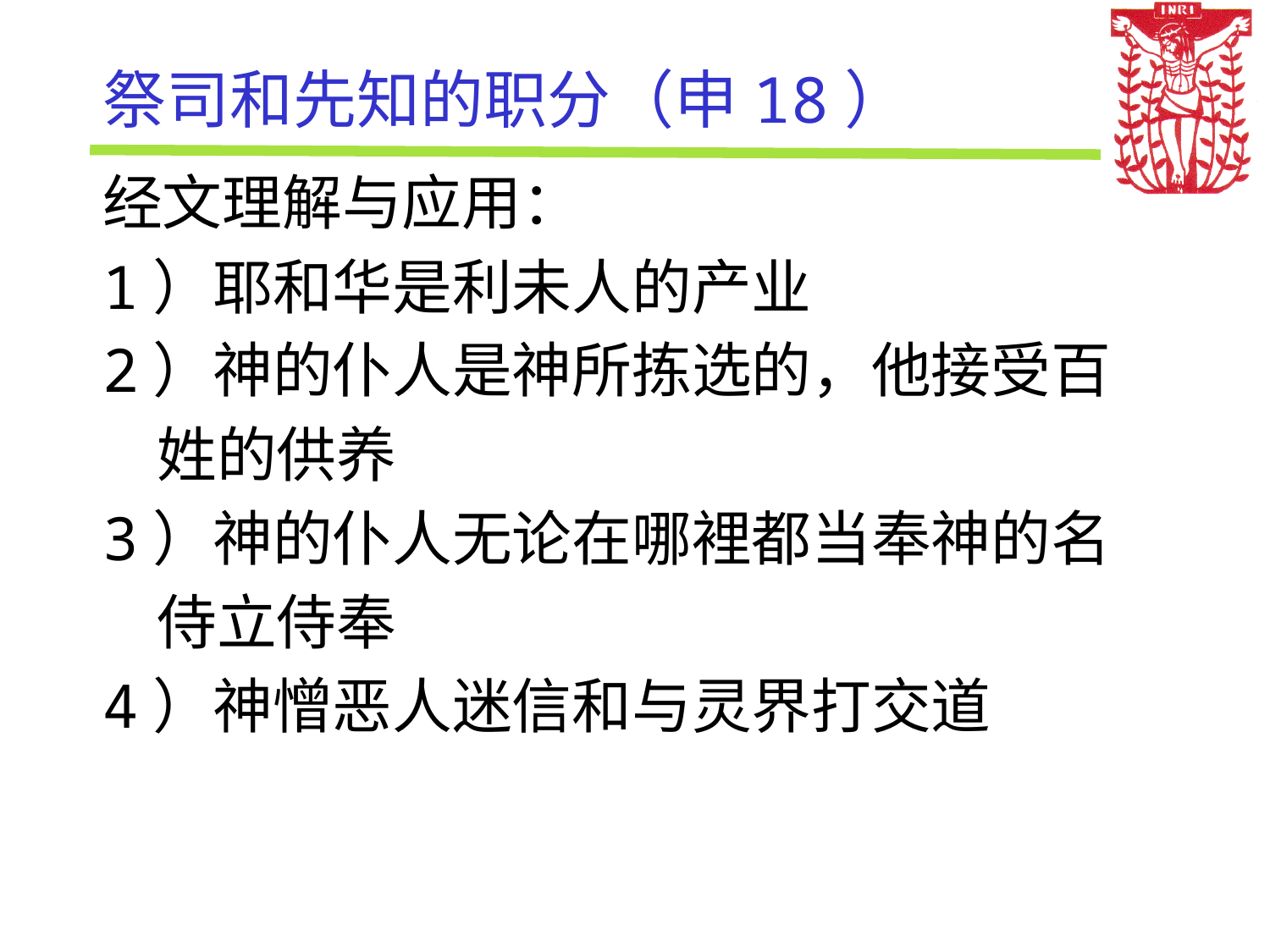

# 祭司和先知的职分（申18）
经文理解与应用：
1）耶和华是利未人的产业
2）神的仆人是神所拣选的，他接受百
   姓的供养
3）神的仆人无论在哪裡都当奉神的名
   侍立侍奉
4）神憎恶人迷信和与灵界打交道